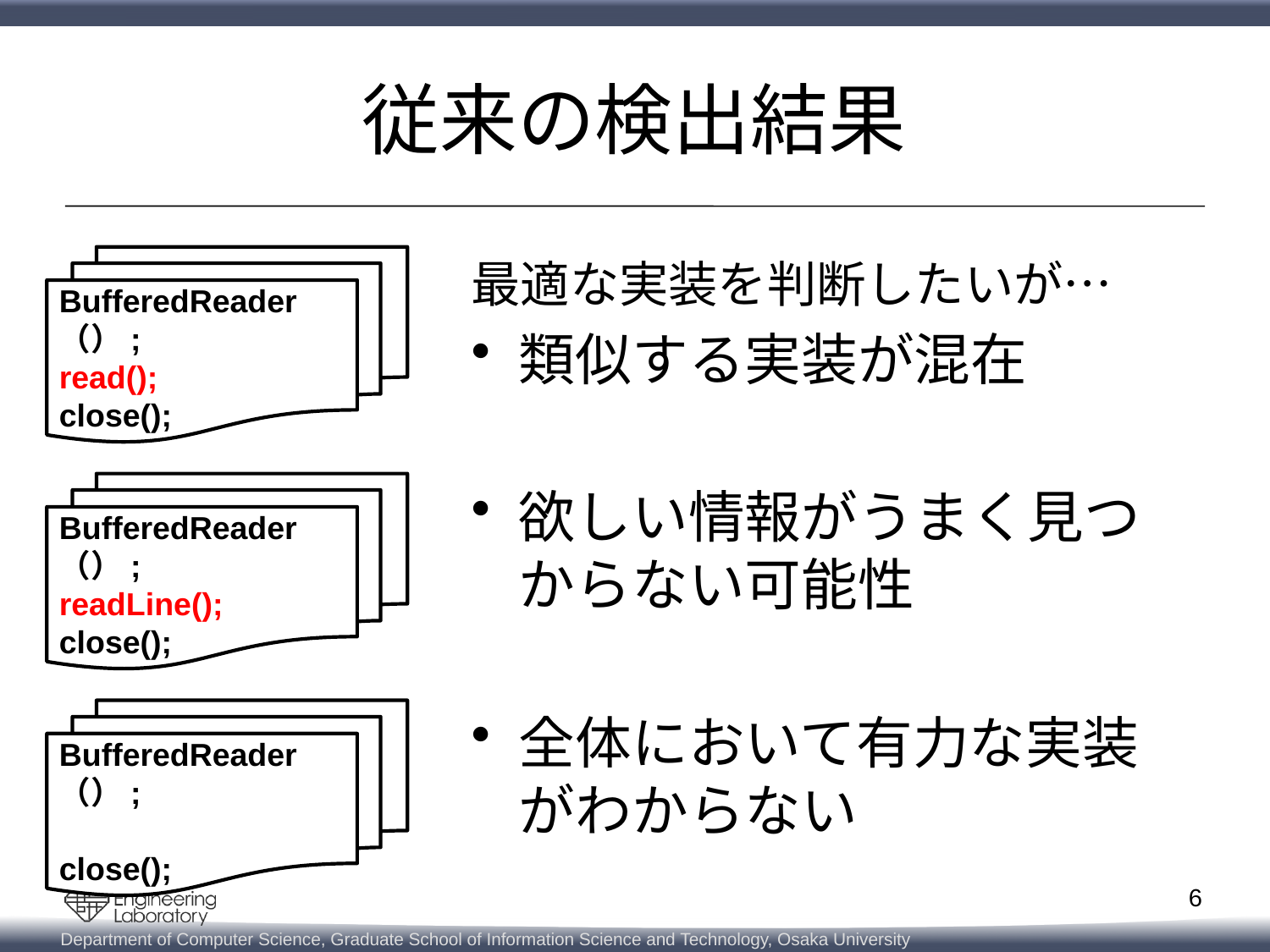

# 従来の検出結果
最適な実装を判断したいが…
類似する実装が混在

欲しい情報がうまく見つからない可能性

全体において有力な実装がわからない

BufferedReader（）;
read();
close();
BufferedReader（）;
readLine();
close();
BufferedReader（）;

close();
6